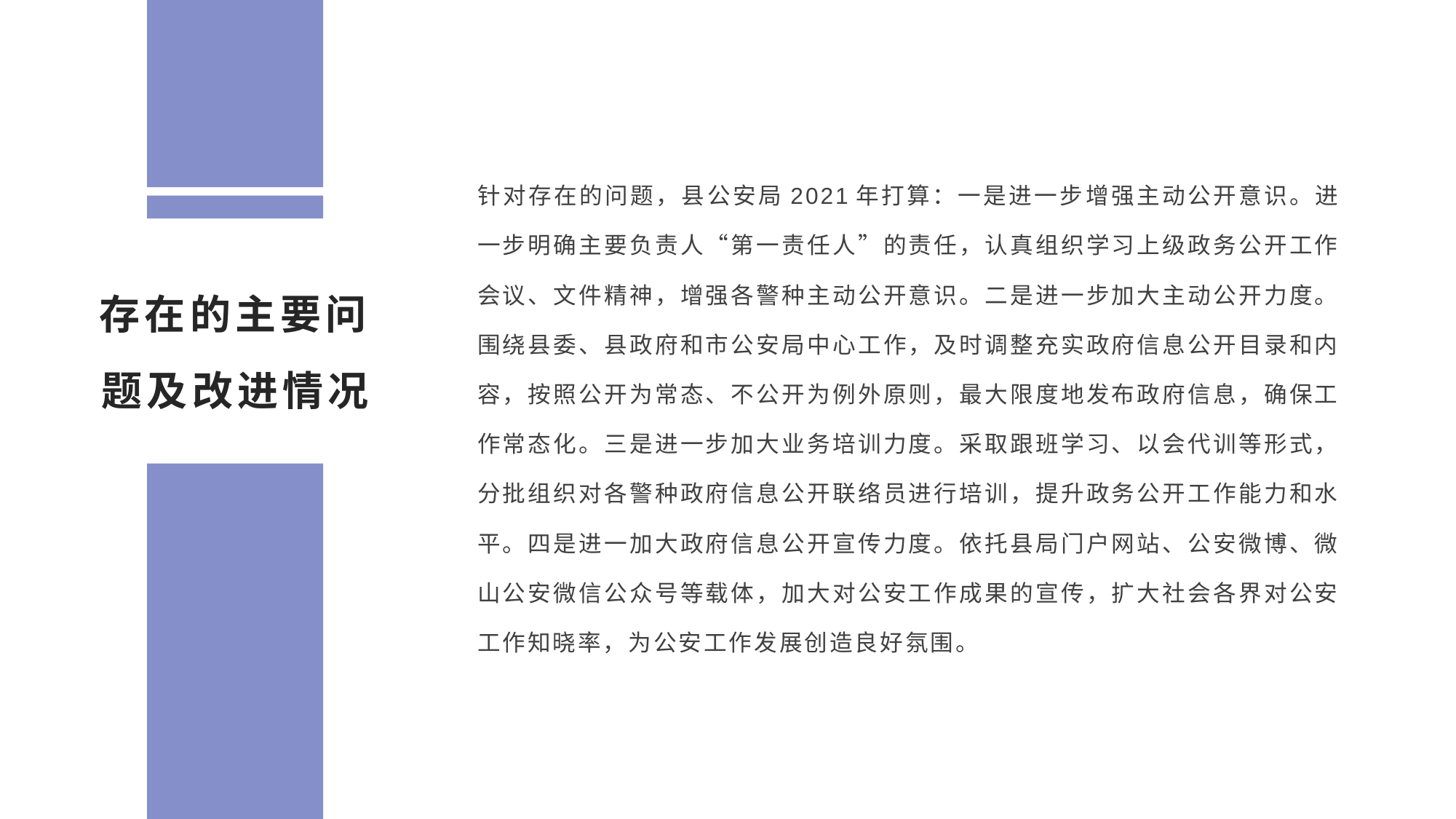

针对存在的问题，县公安局2021年打算：一是进一步增强主动公开意识。进一步明确主要负责人“第一责任人”的责任，认真组织学习上级政务公开工作会议、文件精神，增强各警种主动公开意识。二是进一步加大主动公开力度。围绕县委、县政府和市公安局中心工作，及时调整充实政府信息公开目录和内容，按照公开为常态、不公开为例外原则，最大限度地发布政府信息，确保工作常态化。三是进一步加大业务培训力度。采取跟班学习、以会代训等形式，分批组织对各警种政府信息公开联络员进行培训，提升政务公开工作能力和水平。四是进一加大政府信息公开宣传力度。依托县局门户网站、公安微博、微山公安微信公众号等载体，加大对公安工作成果的宣传，扩大社会各界对公安工作知晓率，为公安工作发展创造良好氛围。

存在的主要问题及改进情况